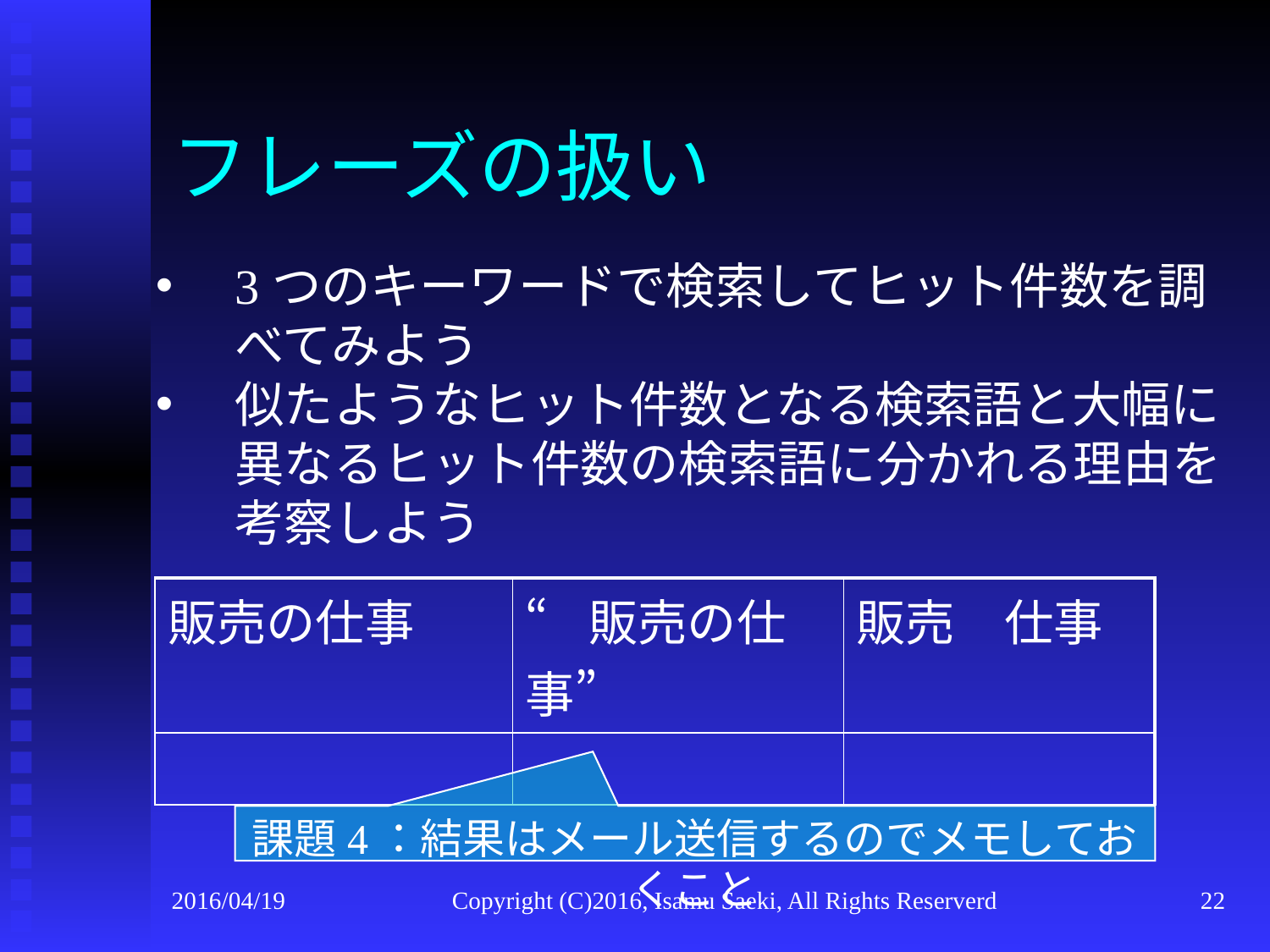

# フレーズの扱い
3つのキーワードで検索してヒット件数を調べてみよう
似たようなヒット件数となる検索語と大幅に異なるヒット件数の検索語に分かれる理由を考察しよう

| 販売の仕事 | “販売の仕事” | 販売　仕事 |
| --- | --- | --- |
|  |  |  |
課題4：結果はメール送信するのでメモしておくこと
2016/04/19
Copyright (C)2016, Isamu Saeki, All Rights Reserverd
22